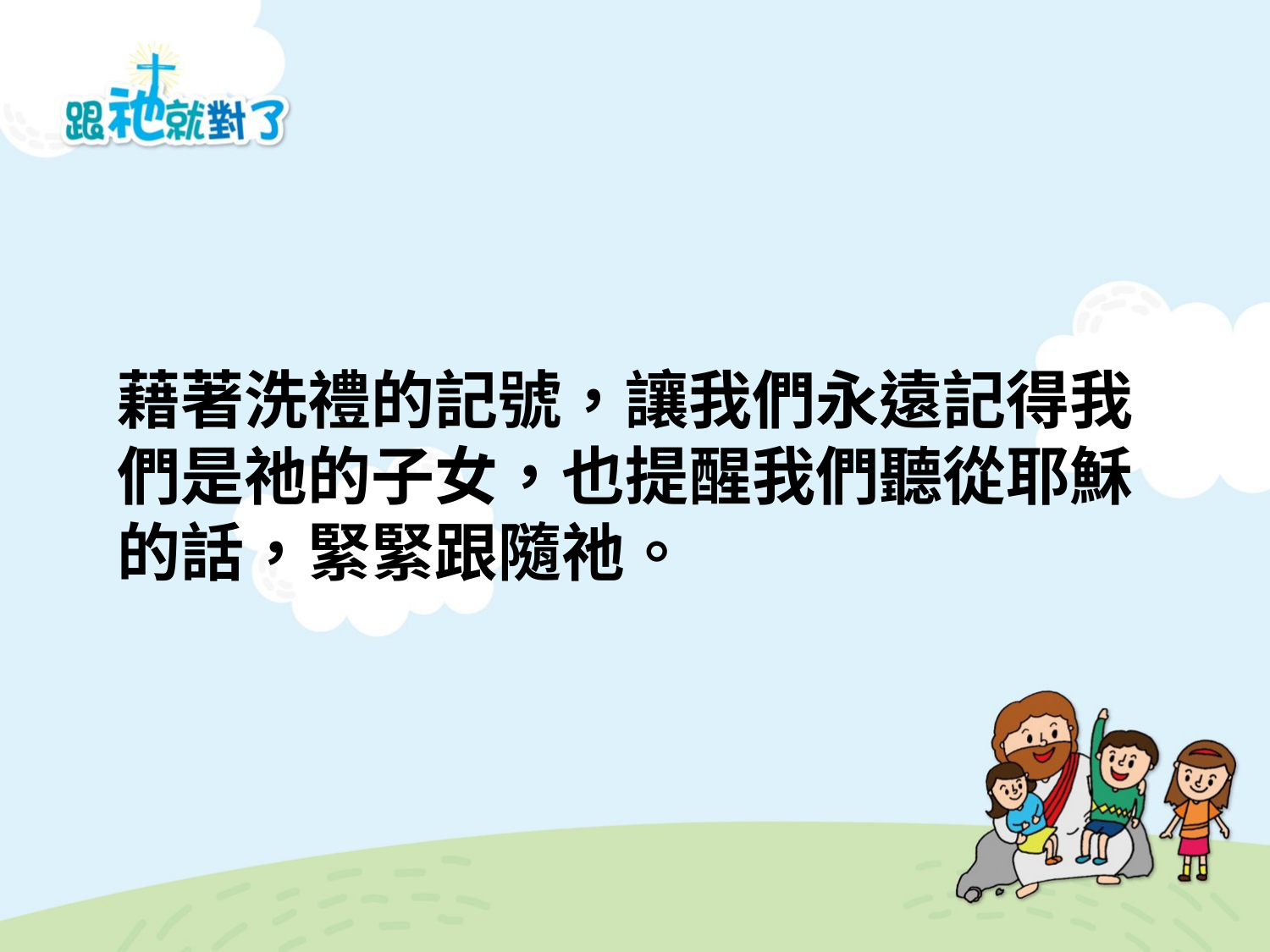

藉著洗禮的記號，讓我們永遠記得我們是祂的子女，也提醒我們聽從耶穌的話，緊緊跟隨祂。